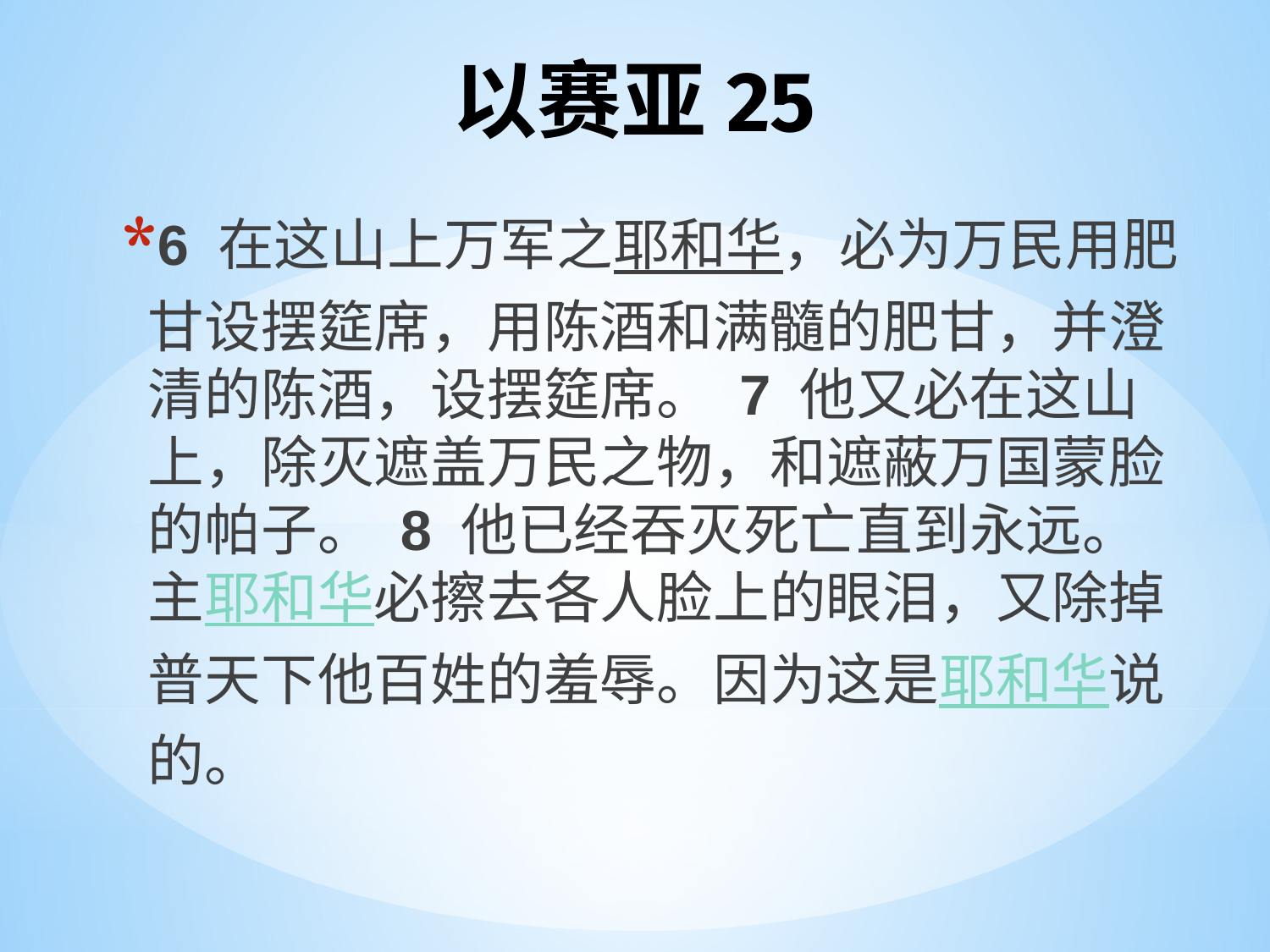

# 以赛亚25
6 在这山上万军之耶和华，必为万民用肥甘设摆筵席，用陈酒和满髓的肥甘，并澄清的陈酒，设摆筵席。 7 他又必在这山上，除灭遮盖万民之物，和遮蔽万国蒙脸的帕子。 8 他已经吞灭死亡直到永远。主耶和华必擦去各人脸上的眼泪，又除掉普天下他百姓的羞辱。因为这是耶和华说的。